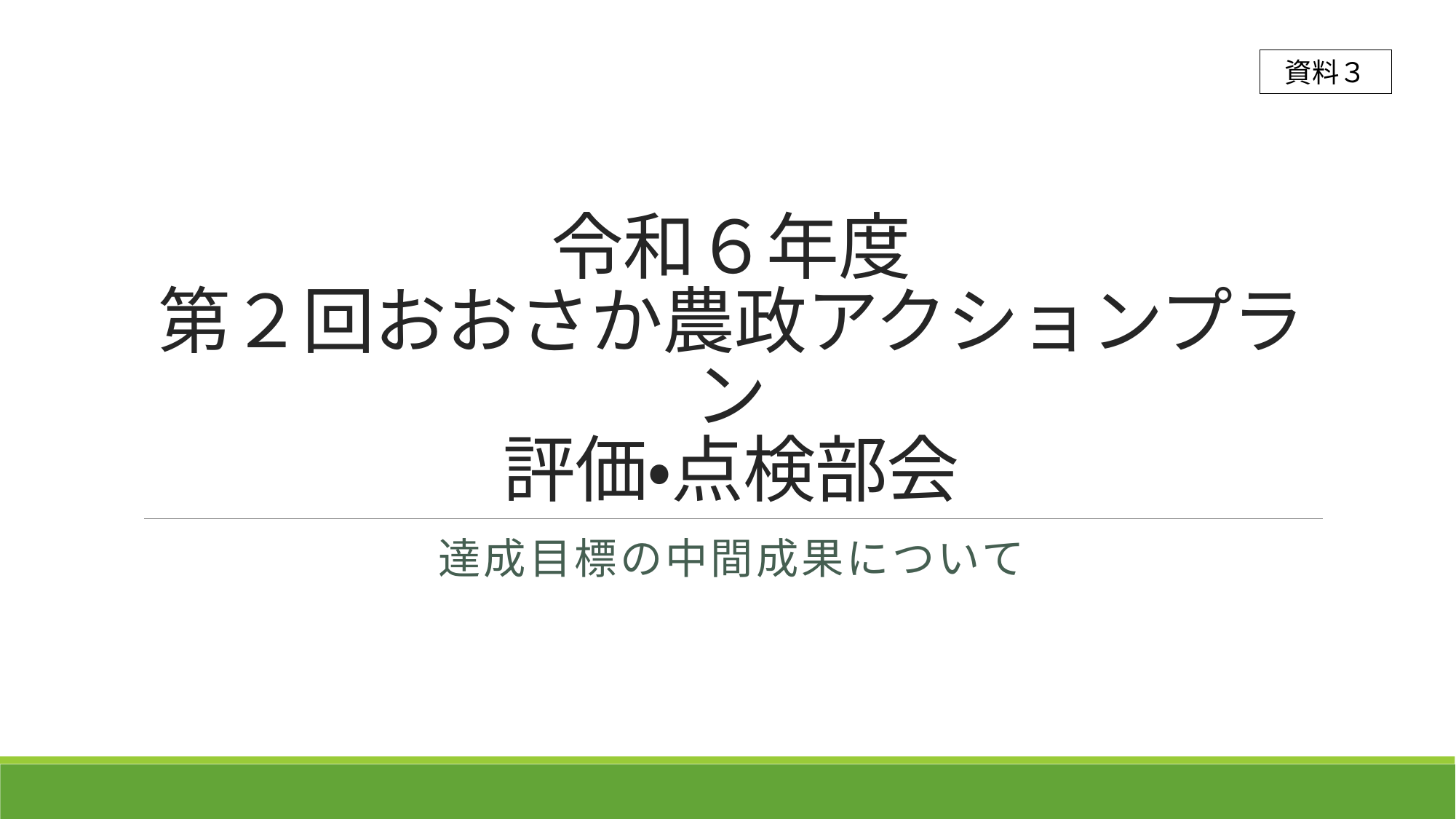

資料３
# 令和６年度 第２回おおさか農政アクションプラン 評価・点検部会
達成目標の中間成果について